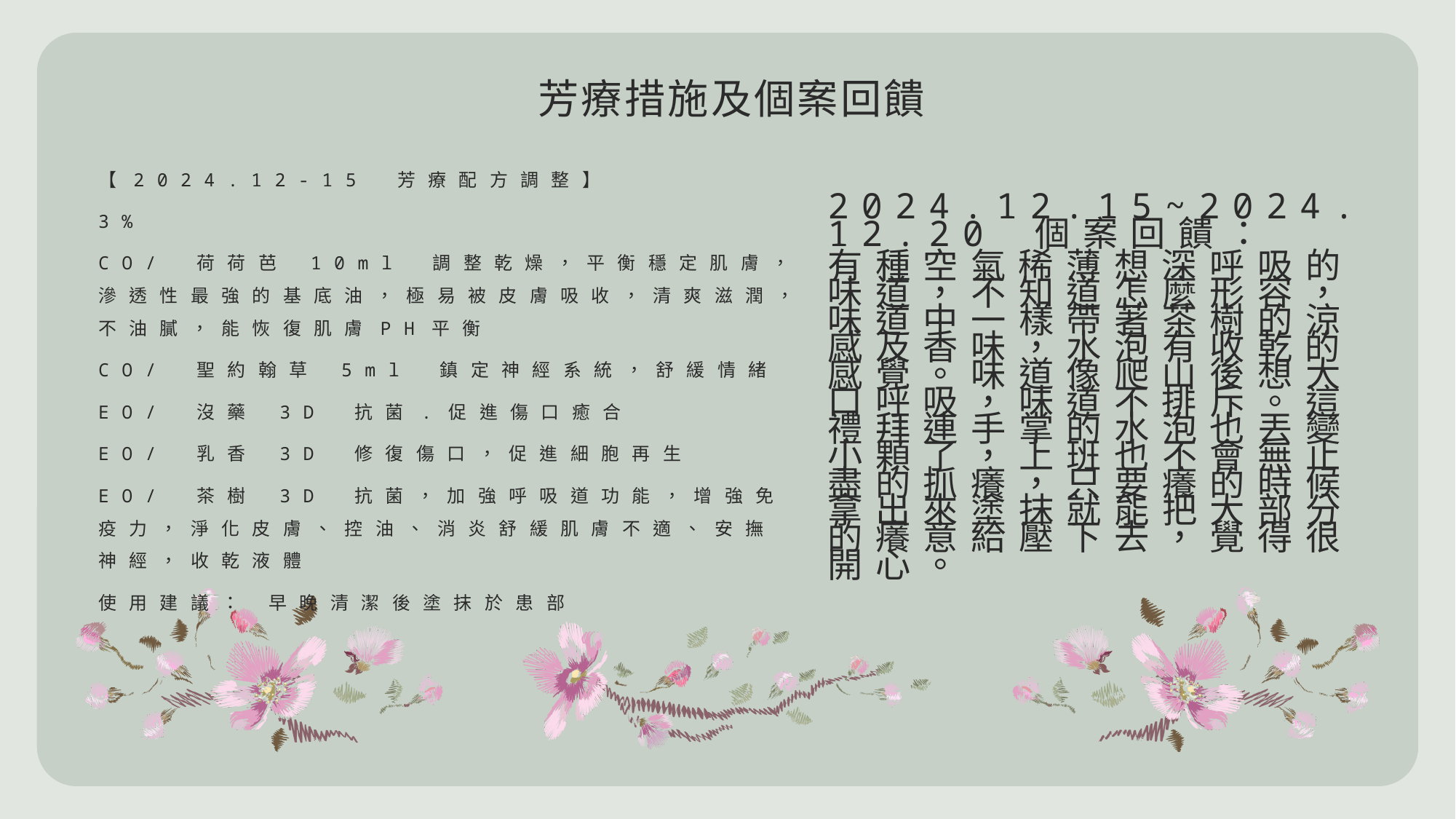

# 芳療措施及個案回饋
【2024.12-15 芳療配方調整】
3%
CO/ 荷荷芭 10ml 調整乾燥，平衡穩定肌膚，滲透性最強的基底油，極易被皮膚吸收，清爽滋潤，不油膩，能恢復肌膚PH平衡
CO/ 聖約翰草 5ml 鎮定神經系統，舒緩情緒
EO/ 沒藥 3D 抗菌.促進傷口癒合
EO/ 乳香 3D 修復傷口，促進細胞再生
EO/ 茶樹 3D 抗菌，加強呼吸道功能，增強免疫力，淨化皮膚、控油、消炎舒緩肌膚不適、安撫神經，收乾液體
使用建議： 早晚清潔後塗抹於患部
2024.12.15~2024.12.20 個案回饋：
有種空氣稀薄想深呼吸的味道，不知道怎麼形容，味道中一樣帶著茶樹的涼感及香味，水泡有收乾的感覺。味道像爬山後想大口呼吸，味道不排斥。這禮拜連手掌的水泡也丟變小顆了，上班也不會無止盡的抓癢，只要癢的時候拿出來塗抹就能把大部分的癢意給壓下去，覺得很開心。